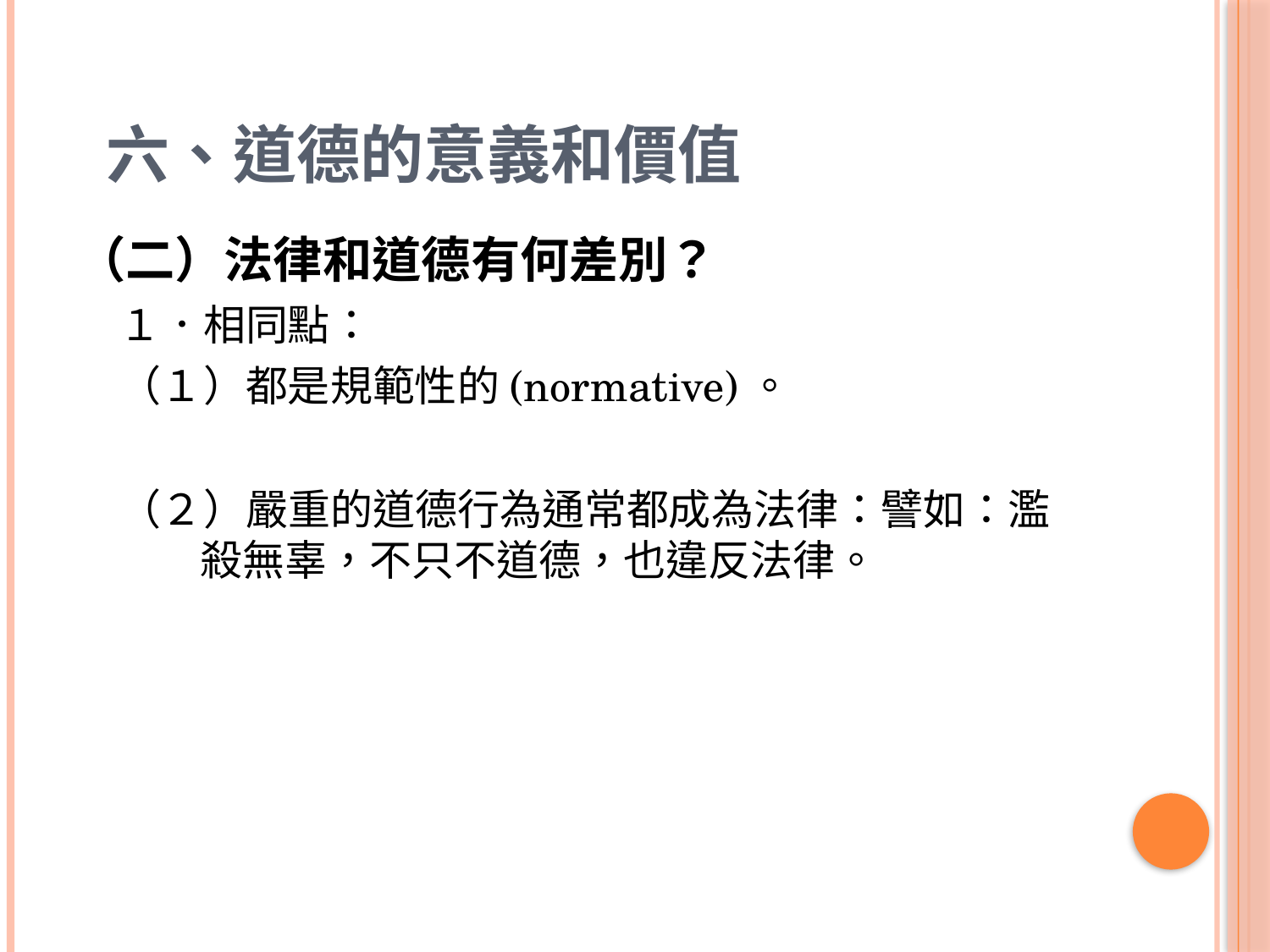

# 六、道德的意義和價值
（二）法律和道德有何差別？
　１．相同點：
　（１）都是規範性的(normative)。

　（２）嚴重的道德行為通常都成為法律：譬如：濫殺無辜，不只不道德，也違反法律。